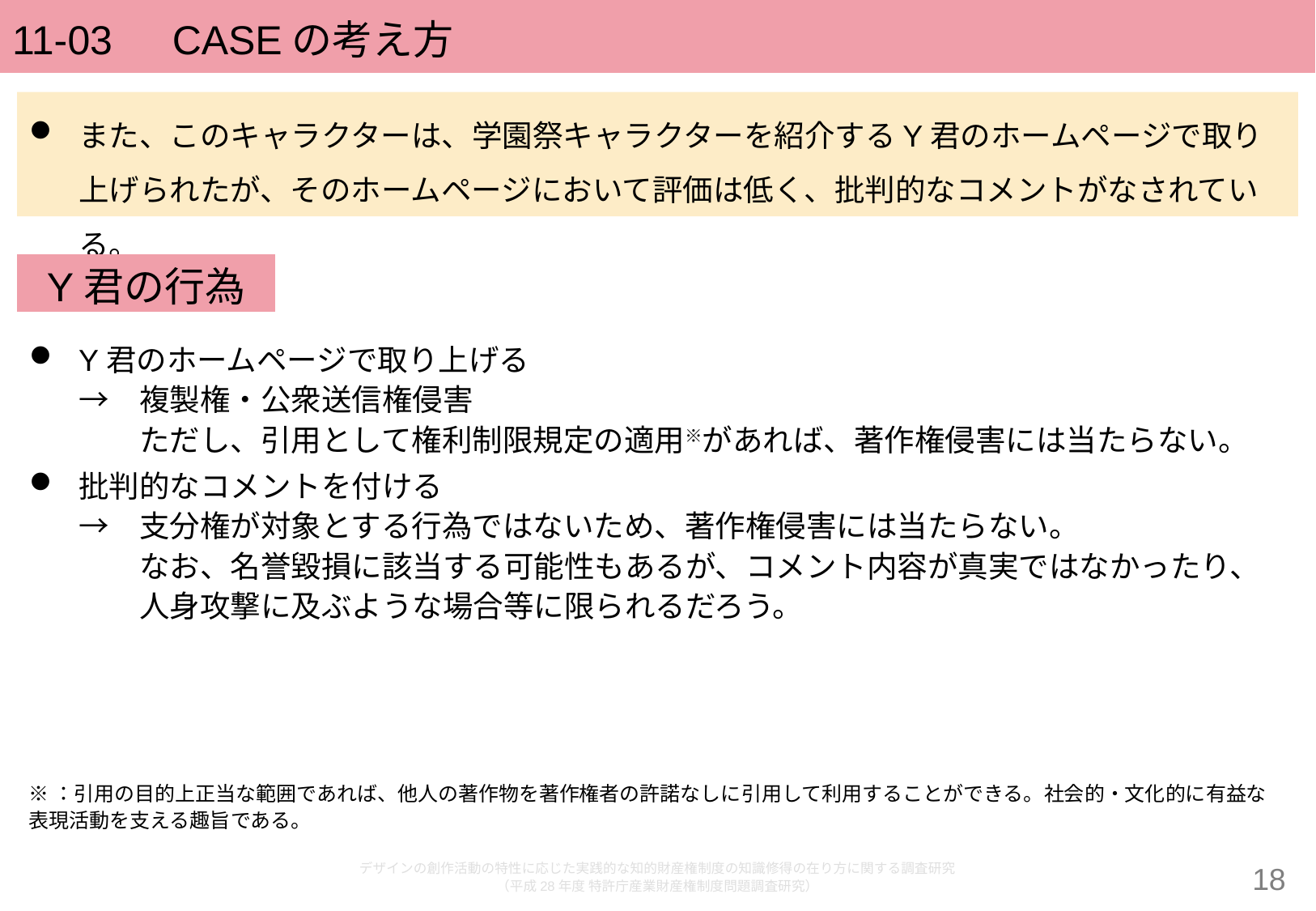

# 11-03　CASEの考え方
また、このキャラクターは、学園祭キャラクターを紹介するY君のホームページで取り上げられたが、そのホームページにおいて評価は低く、批判的なコメントがなされている。
Y君の行為
Y君のホームページで取り上げる
→　複製権・公衆送信権侵害
　　ただし、引用として権利制限規定の適用※があれば、著作権侵害には当たらない。
批判的なコメントを付ける
→　支分権が対象とする行為ではないため、著作権侵害には当たらない。
　　なお、名誉毀損に該当する可能性もあるが、コメント内容が真実ではなかったり、
　　人身攻撃に及ぶような場合等に限られるだろう。
※：引用の目的上正当な範囲であれば、他人の著作物を著作権者の許諾なしに引用して利用することができる。社会的・文化的に有益な表現活動を支える趣旨である。
デザインの創作活動の特性に応じた実践的な知的財産権制度の知識修得の在り方に関する調査研究
（平成28年度 特許庁産業財産権制度問題調査研究）
18